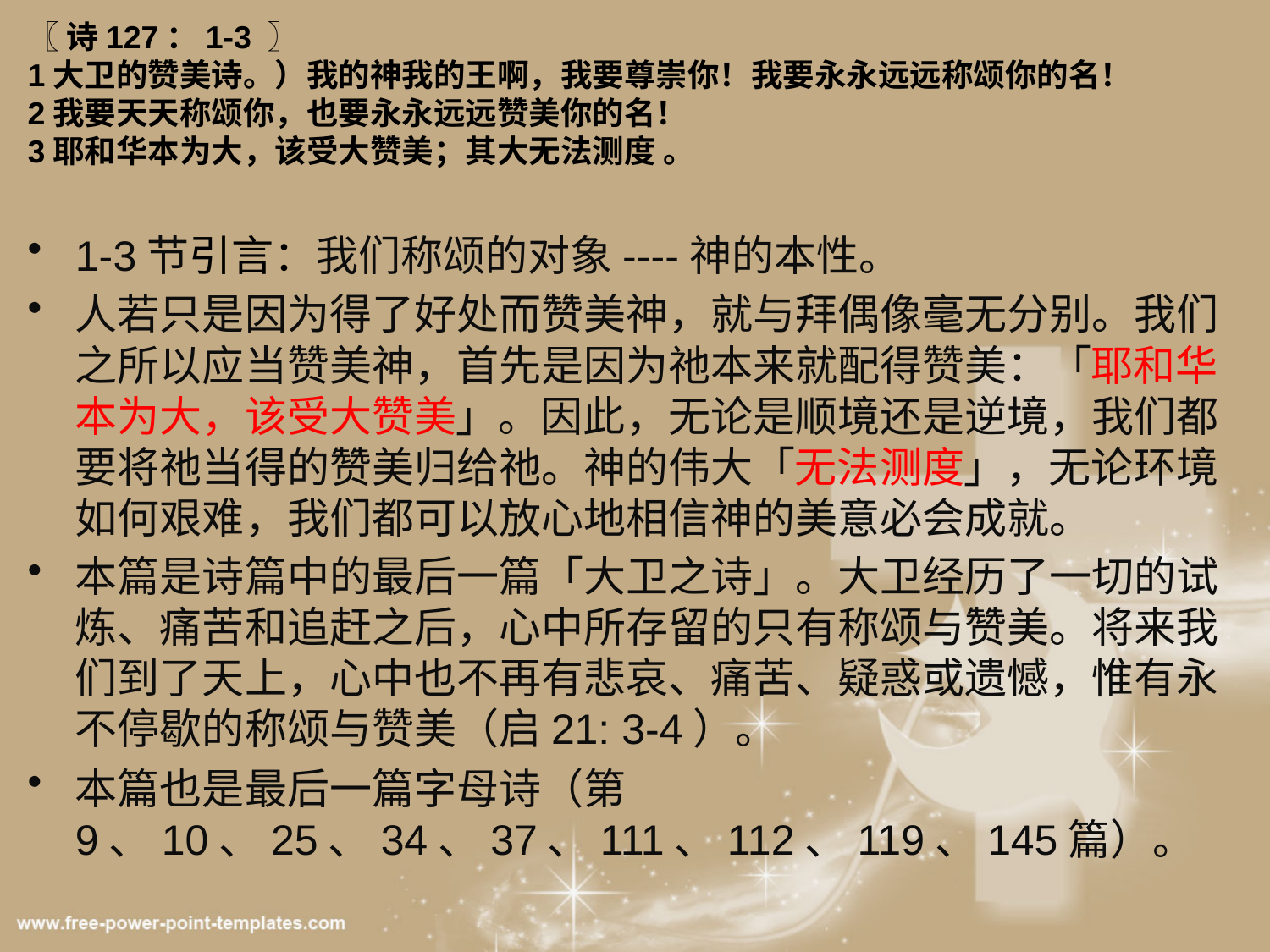

# 〖 诗127：1-3 〗 1大卫的赞美诗。）我的神我的王啊，我要尊崇你！我要永永远远称颂你的名！ 2我要天天称颂你，也要永永远远赞美你的名！ 3耶和华本为大，该受大赞美；其大无法测度 。
1-3节引言：我们称颂的对象----神的本性。
人若只是因为得了好处而赞美神，就与拜偶像毫无分别。我们之所以应当赞美神，首先是因为祂本来就配得赞美：「耶和华本为大，该受大赞美」。因此，无论是顺境还是逆境，我们都要将祂当得的赞美归给祂。神的伟大「无法测度」，无论环境如何艰难，我们都可以放心地相信神的美意必会成就。
本篇是诗篇中的最后一篇「大卫之诗」。大卫经历了一切的试炼、痛苦和追赶之后，心中所存留的只有称颂与赞美。将来我们到了天上，心中也不再有悲哀、痛苦、疑惑或遗憾，惟有永不停歇的称颂与赞美（启21: 3-4）。
本篇也是最后一篇字母诗（第9、10、25、34、37、111、112、119、145篇）。